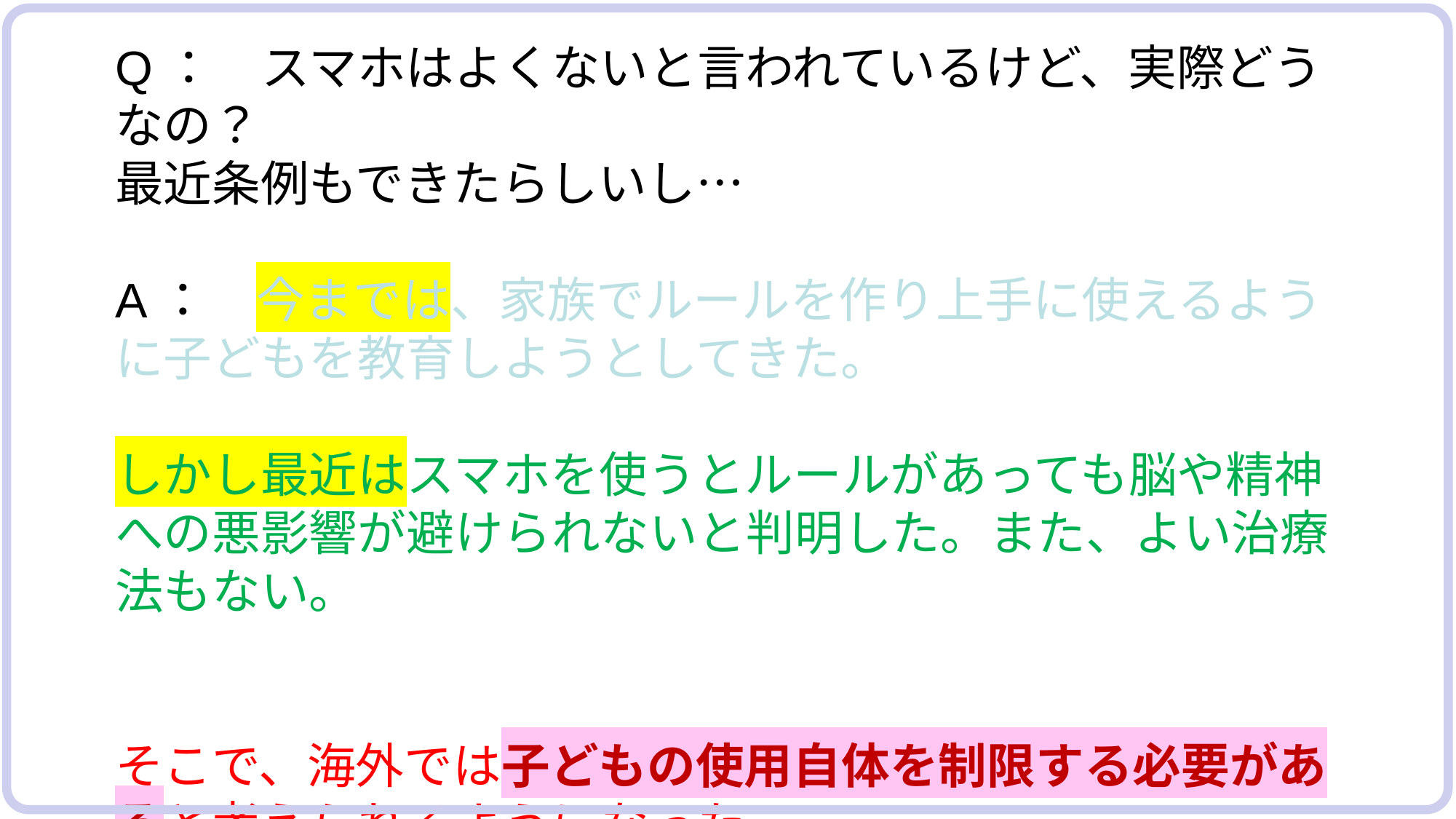

Q：　スマホはよくないと言われているけど、実際どうなの？
最近条例もできたらしいし…

A：　今までは、家族でルールを作り上手に使えるように子どもを教育しようとしてきた。

しかし最近はスマホを使うとルールがあっても脳や精神への悪影響が避けられないと判明した。また、よい治療法もない。

そこで、海外では子どもの使用自体を制限する必要があると考えられるようになった。